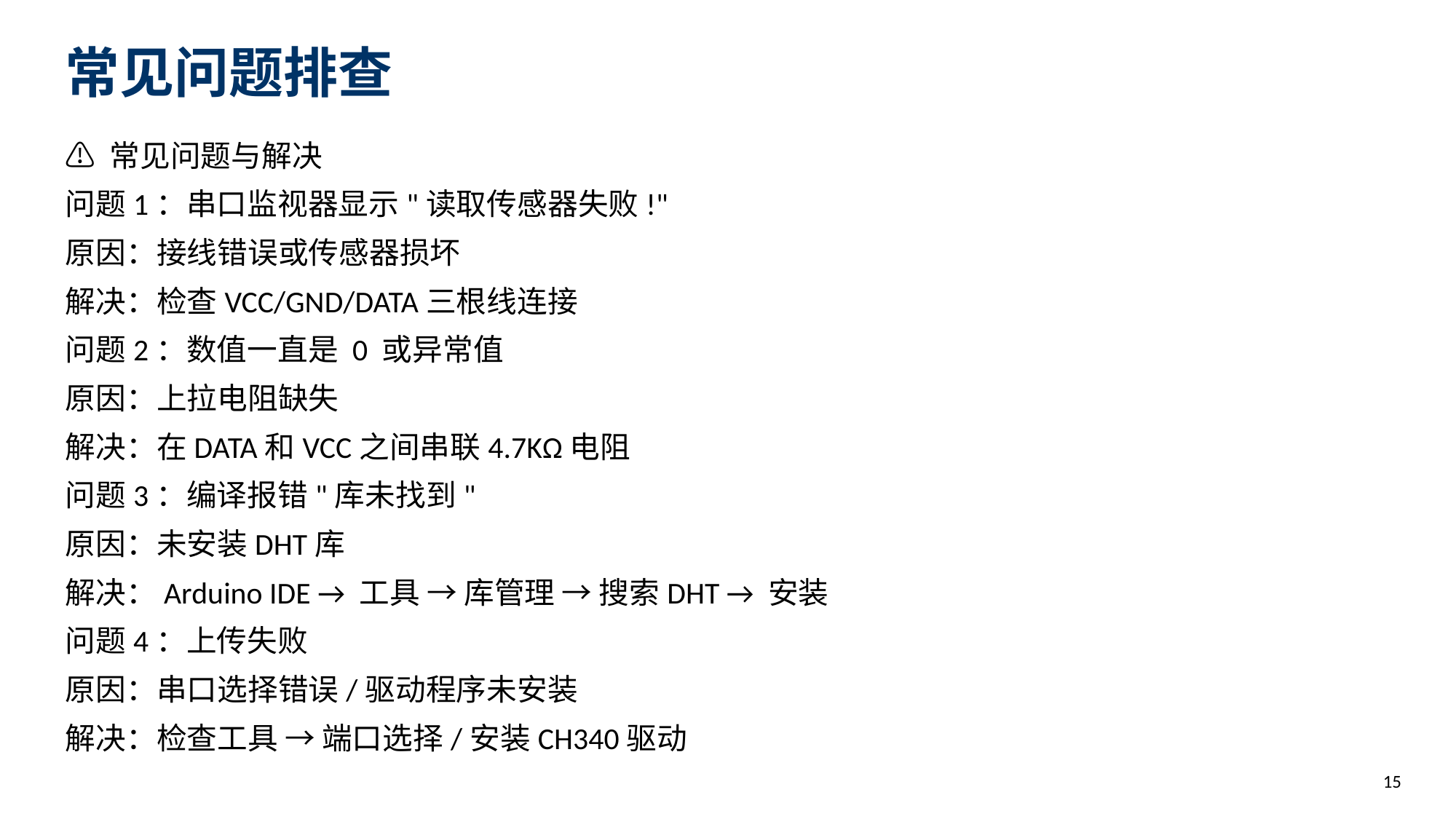

常见问题排查
⚠️ 常见问题与解决
问题1：串口监视器显示"读取传感器失败!"
原因：接线错误或传感器损坏
解决：检查VCC/GND/DATA三根线连接
问题2：数值一直是 0 或异常值
原因：上拉电阻缺失
解决：在DATA和VCC之间串联4.7KΩ电阻
问题3：编译报错"库未找到"
原因：未安装DHT库
解决：Arduino IDE → 工具 → 库管理 → 搜索DHT → 安装
问题4：上传失败
原因：串口选择错误/驱动程序未安装
解决：检查工具 → 端口选择/安装CH340驱动
15